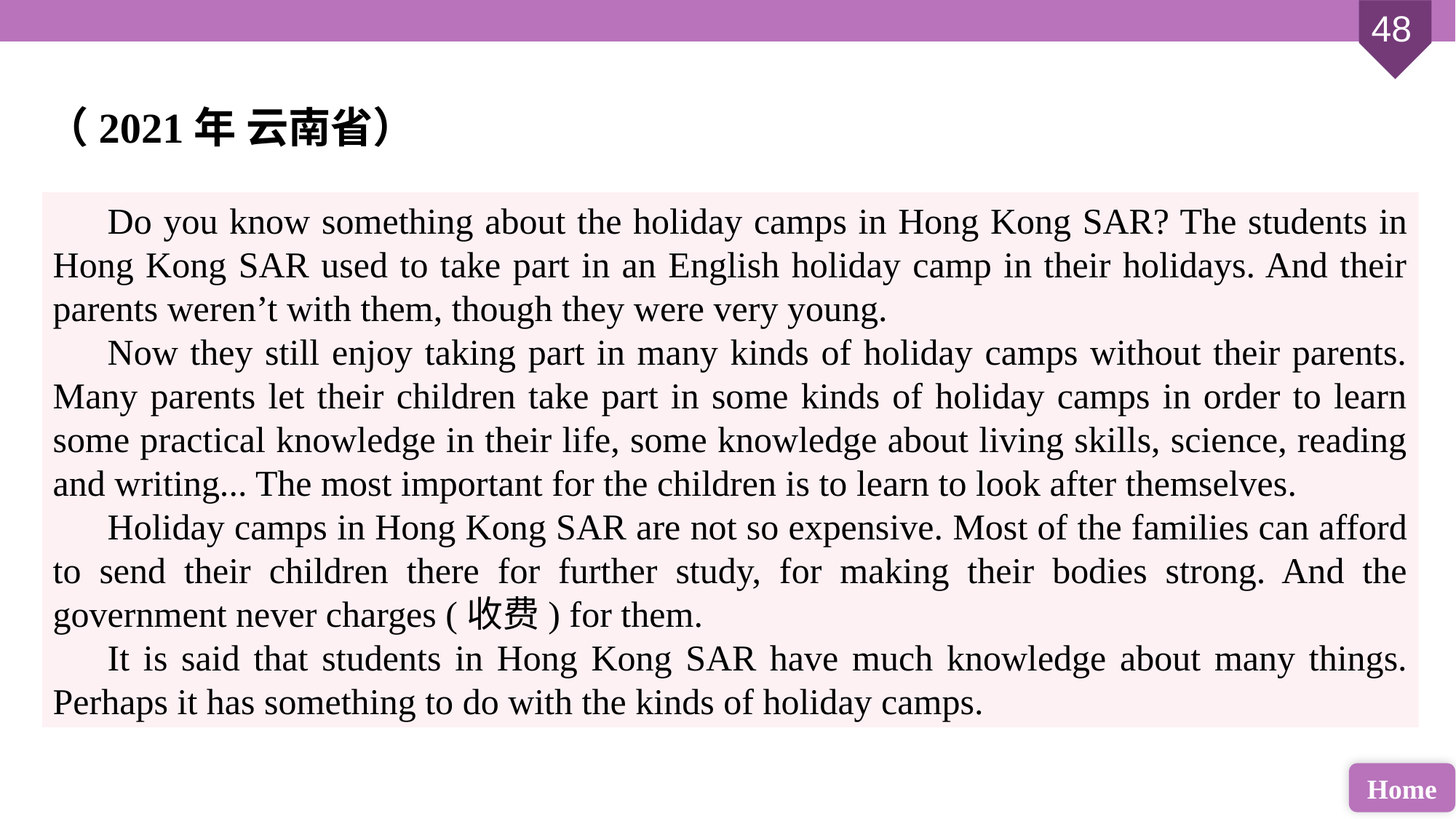

（2021年 云南省）
Do you know something about the holiday camps in Hong Kong SAR? The students in Hong Kong SAR used to take part in an English holiday camp in their holidays. And their parents weren’t with them, though they were very young.
Now they still enjoy taking part in many kinds of holiday camps without their parents. Many parents let their children take part in some kinds of holiday camps in order to learn some practical knowledge in their life, some knowledge about living skills, science, reading and writing... The most important for the children is to learn to look after themselves.
Holiday camps in Hong Kong SAR are not so expensive. Most of the families can afford to send their children there for further study, for making their bodies strong. And the government never charges (收费) for them.
It is said that students in Hong Kong SAR have much knowledge about many things. Perhaps it has something to do with the kinds of holiday camps.